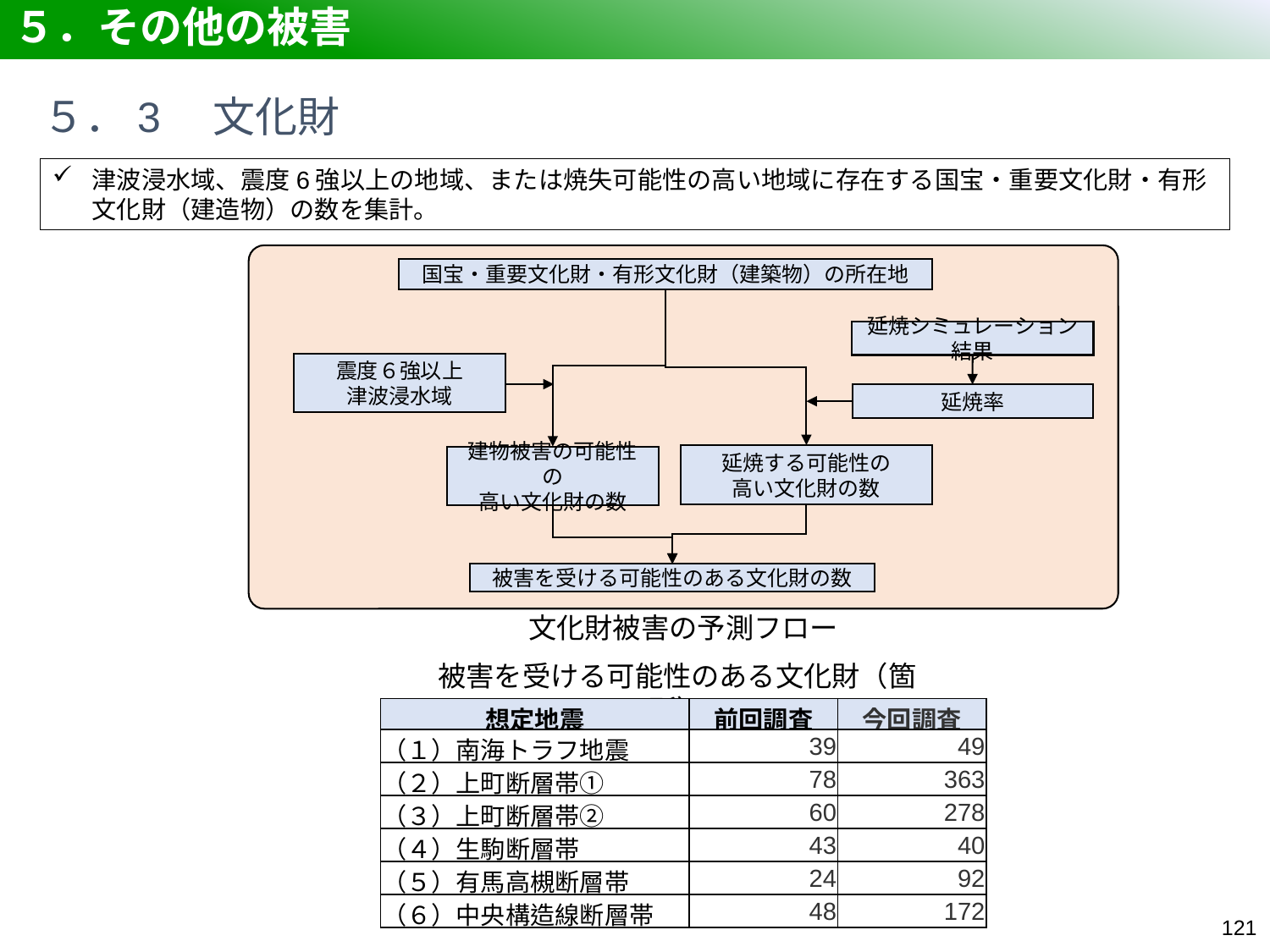

# ５．その他の被害
５．3　文化財
津波浸水域、震度6強以上の地域、または焼失可能性の高い地域に存在する国宝・重要文化財・有形文化財（建造物）の数を集計。

国宝・重要文化財・有形文化財（建築物）の所在地
延焼シミュレーション結果
震度６強以上
津波浸水域
延焼率
延焼する可能性の
高い文化財の数
建物被害の可能性の
高い文化財の数
被害を受ける可能性のある文化財の数
文化財被害の予測フロー
被害を受ける可能性のある文化財（箇所）
| 想定地震 | 前回調査 | 今回調査 |
| --- | --- | --- |
| （１）南海トラフ地震 | 39 | 49 |
| （２）上町断層帯① | 78 | 363 |
| （３）上町断層帯② | 60 | 278 |
| （４）生駒断層帯 | 43 | 40 |
| （５）有馬高槻断層帯 | 24 | 92 |
| （６）中央構造線断層帯 | 48 | 172 |
121